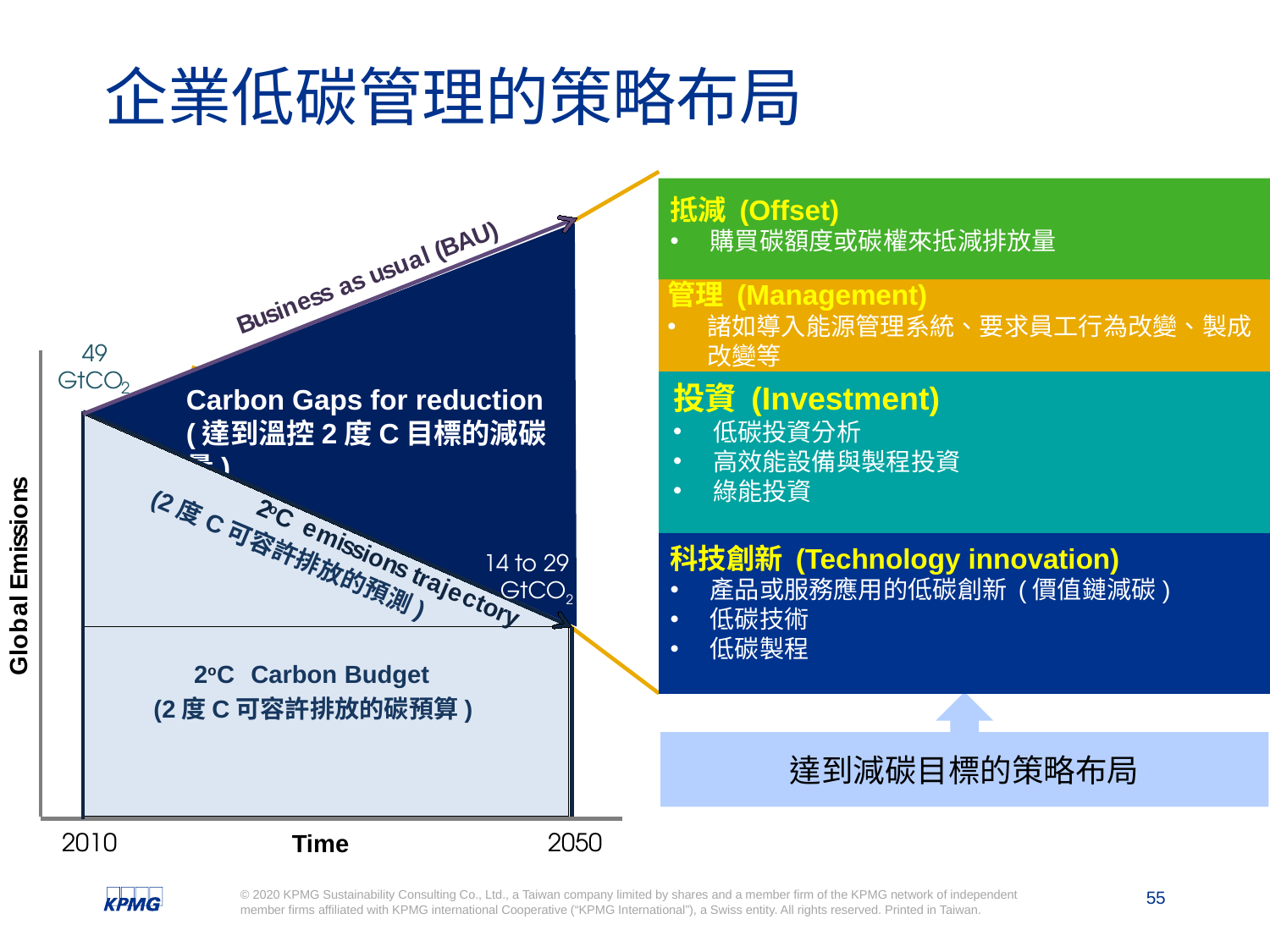

# 企業低碳管理的策略布局

抵減 (Offset)
購買碳額度或碳權來抵減排放量
管理 (Management)
諸如導入能源管理系統、要求員工行為改變、製成改變等

投資 (Investment)
低碳投資分析
高效能設備與製程投資
綠能投資

科技創新 (Technology innovation)
產品或服務應用的低碳創新 (價值鏈減碳)
低碳技術
低碳製程

)

U

A
B
(

l
a
u
s
u

s
a

s
s
e
n
i
s
u
B
49

G
t
CO

2

s
n
2
o
oC
i

e
s
m
s
i
s
i
s
i
o
m
n
14
to
 29
s

t
r
E
a
j

GtCO2
e
l
c

t
o
a
r
2
y

b

o

l
G
2oC
 Carbon
 Budget

2010
2050
Time

Carbon Gaps for reduction
(達到溫控2度C目標的減碳量)
(2度C可容許排放的預測)
(2度C可容許排放的碳預算)
達到減碳目標的策略布局